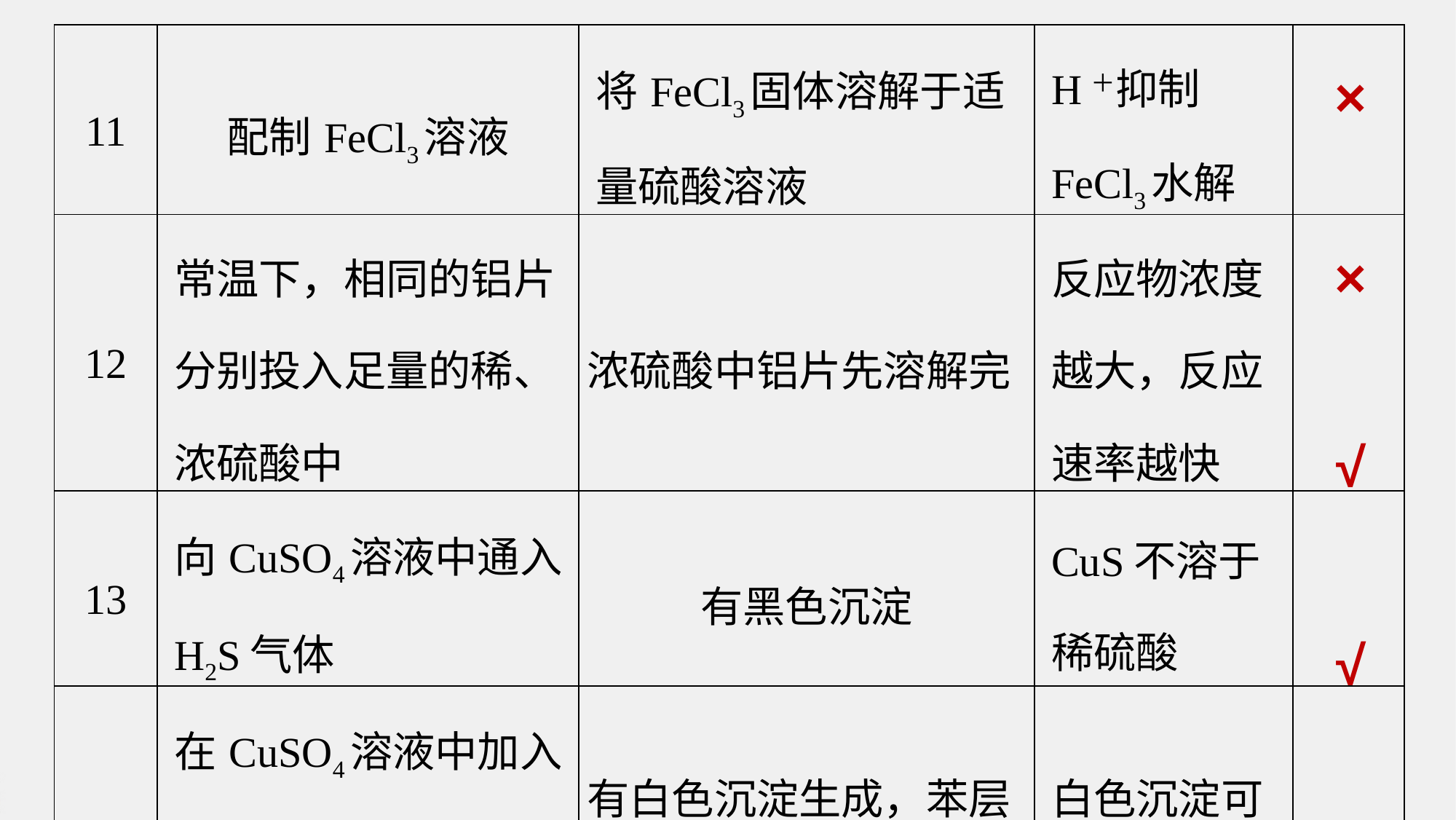

| 11 | 配制FeCl3溶液 | 将FeCl3固体溶解于适量硫酸溶液 | H＋抑制FeCl3水解 |  |
| --- | --- | --- | --- | --- |
| 12 | 常温下，相同的铝片分别投入足量的稀、浓硫酸中 | 浓硫酸中铝片先溶解完 | 反应物浓度越大，反应速率越快 |  |
| 13 | 向CuSO4溶液中通入H2S气体 | 有黑色沉淀 | CuS不溶于稀硫酸 |  |
| 14 | 在CuSO4溶液中加入KI溶液，再加入苯，振荡 | 有白色沉淀生成，苯层呈紫色 | 白色沉淀可能为CuI |  |
×
×
√
√